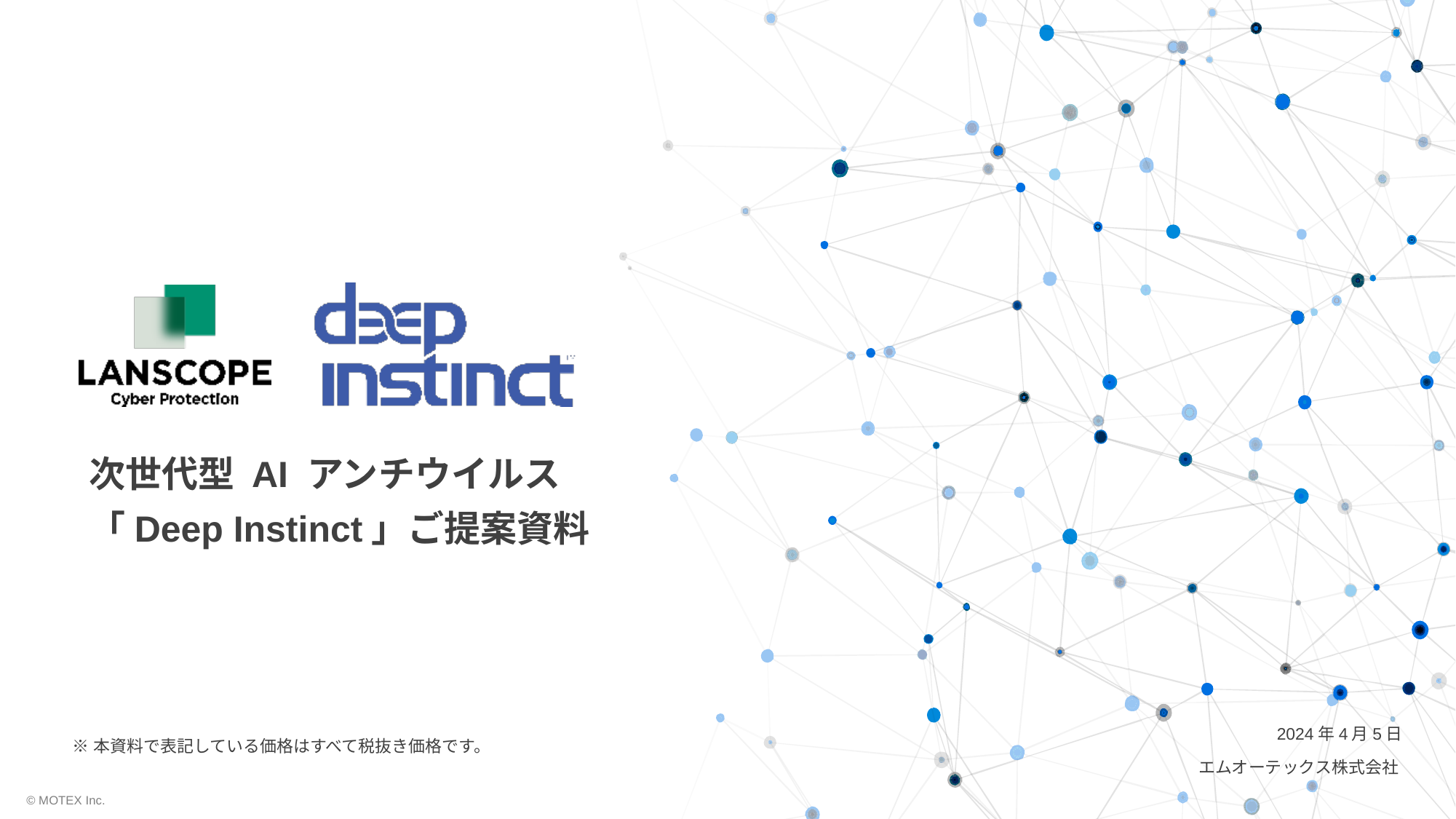

次世代型 AI アンチウイルス
「Deep Instinct」ご提案資料
2024年4月5日
エムオーテックス株式会社
※本資料で表記している価格はすべて税抜き価格です。